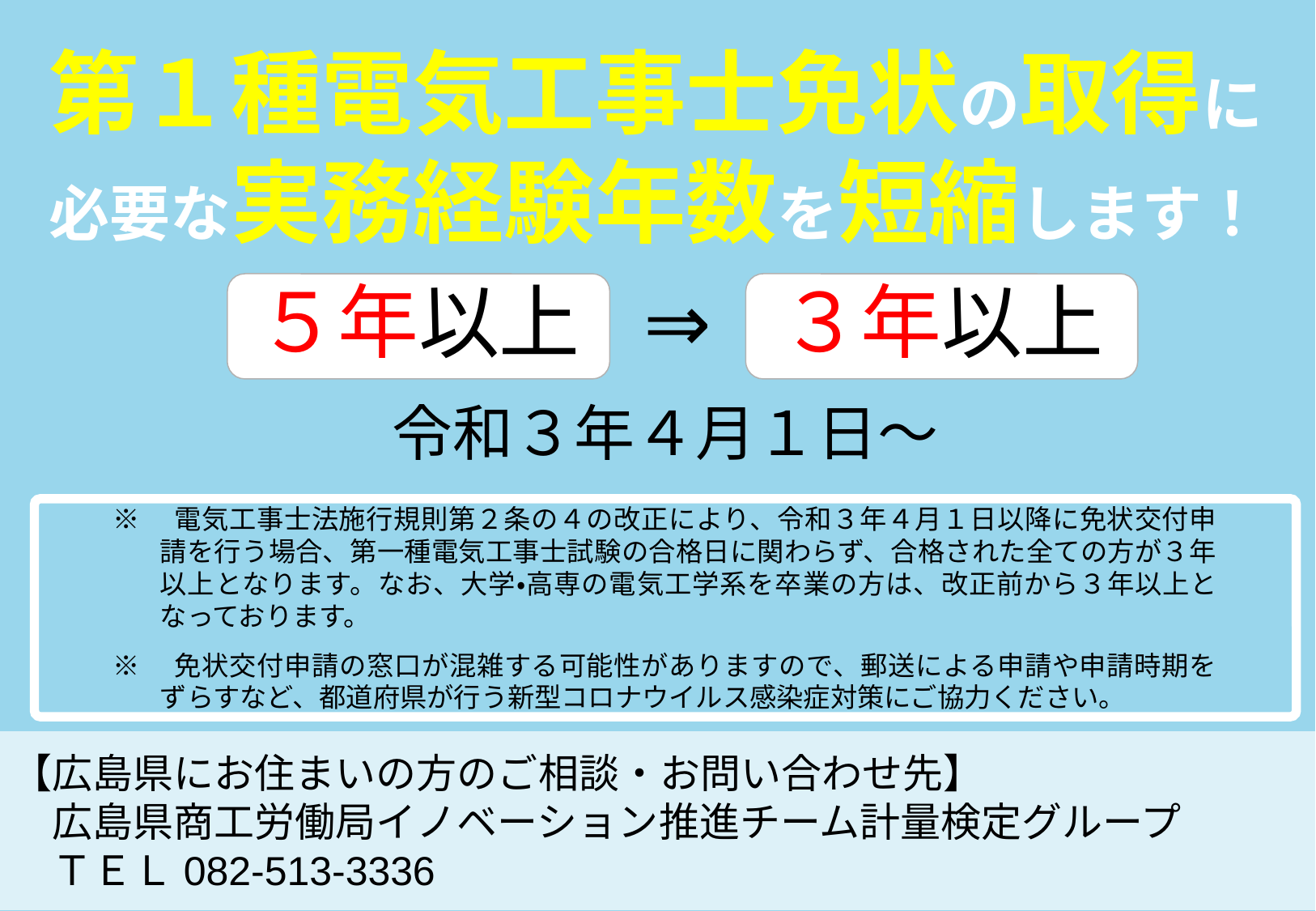

# 第１種電気工事士免状の取得に 必要な実務経験年数を短縮します！
５年以上
⇒
３年以上
令和３年４月１日～
※　電気工事士法施行規則第２条の４の改正により、令和３年４月１日以降に免状交付申請を行う場合、第一種電気工事士試験の合格日に関わらず、合格された全ての方が３年以上となります。なお、大学・高専の電気工学系を卒業の方は、改正前から３年以上となっております。
※　免状交付申請の窓口が混雑する可能性がありますので、郵送による申請や申請時期をずらすなど、都道府県が行う新型コロナウイルス感染症対策にご協力ください。
【広島県にお住まいの方のご相談・お問い合わせ先】
　広島県商工労働局イノベーション推進チーム計量検定グループ
　ＴＥＬ082-513-3336